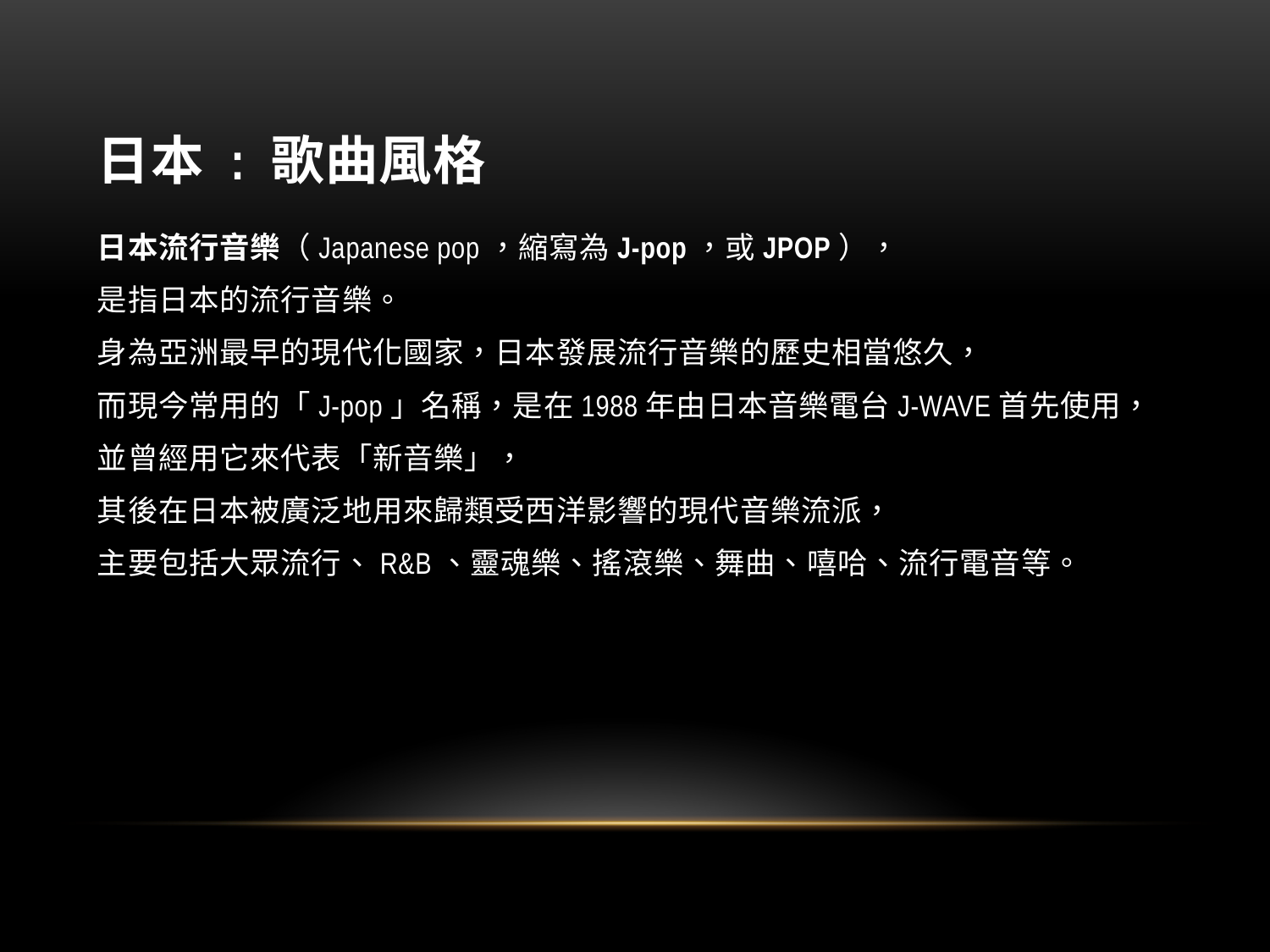

# 日本 : 歌曲風格
日本流行音樂（Japanese pop，縮寫為J-pop，或JPOP），
是指日本的流行音樂。
身為亞洲最早的現代化國家，日本發展流行音樂的歷史相當悠久，
而現今常用的「J-pop」名稱，是在1988年由日本音樂電台J-WAVE首先使用，
並曾經用它來代表「新音樂」，
其後在日本被廣泛地用來歸類受西洋影響的現代音樂流派，
主要包括大眾流行、R&B、靈魂樂、搖滾樂、舞曲、嘻哈、流行電音等。